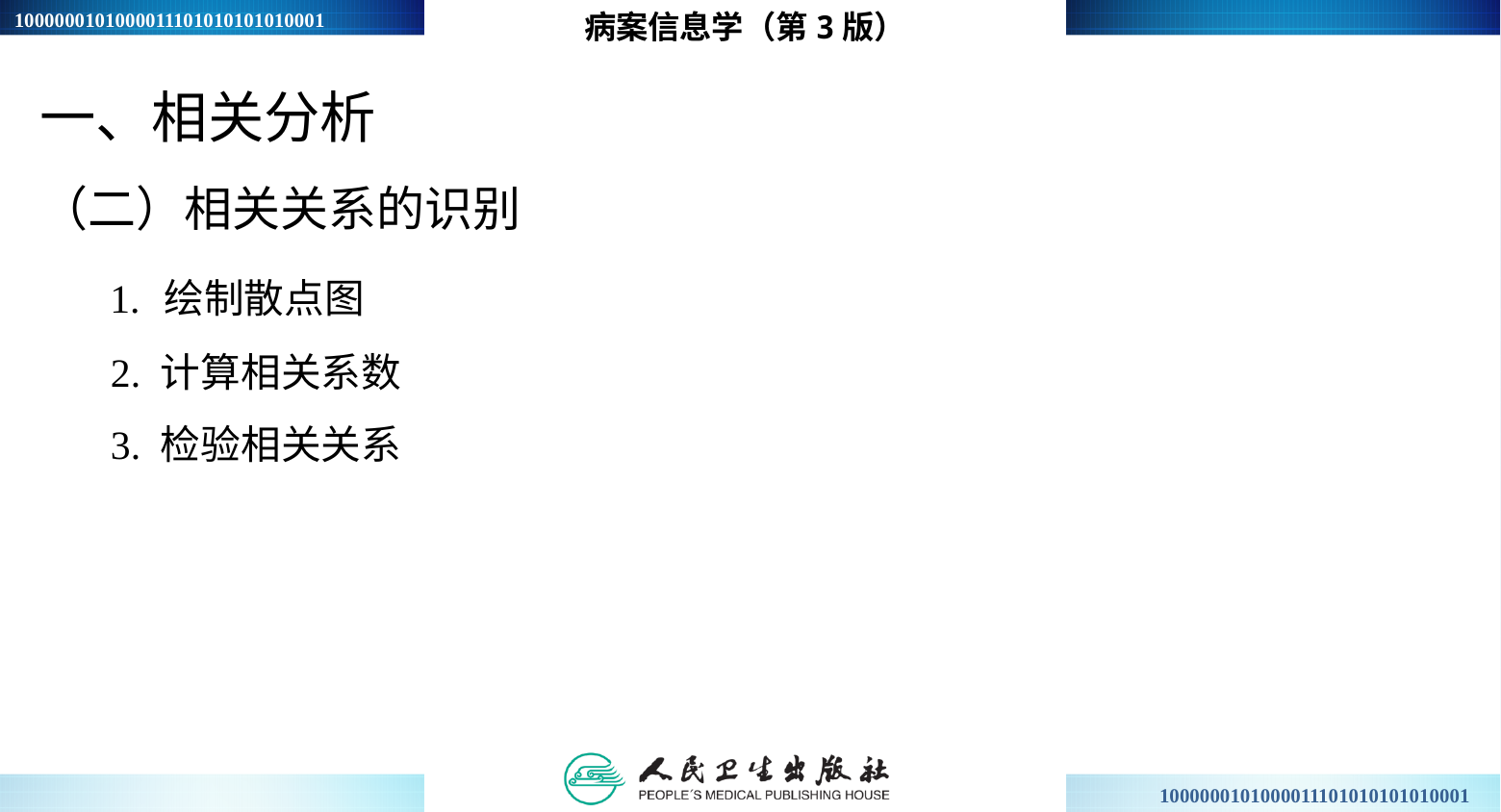

病案信息学（第3版）
一、相关分析
（二）相关关系的识别
      1. 绘制散点图
       2. 计算相关系数
       3. 检验相关关系